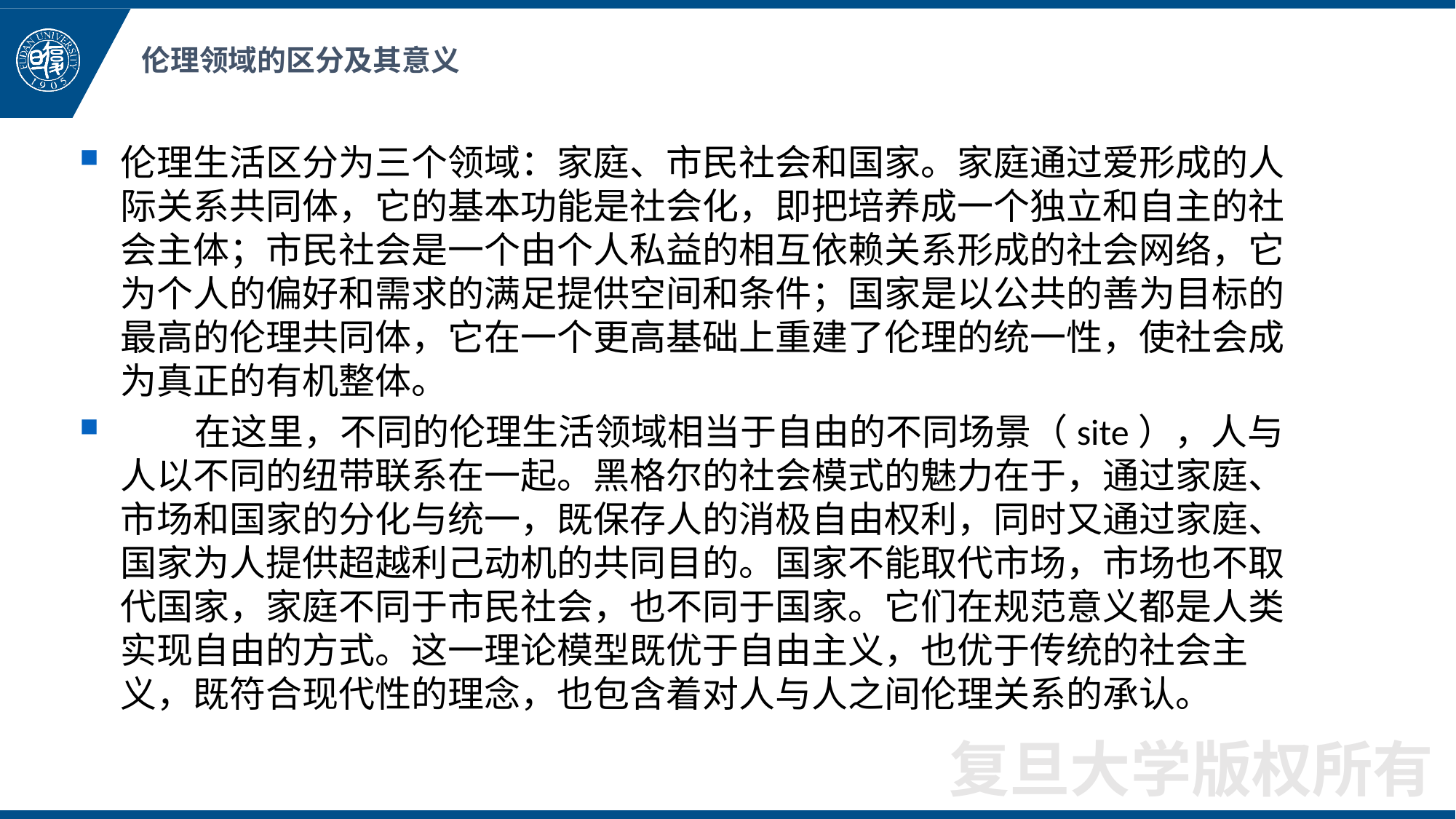

# 伦理领域的区分及其意义
伦理生活区分为三个领域：家庭、市民社会和国家。家庭通过爱形成的人际关系共同体，它的基本功能是社会化，即把培养成一个独立和自主的社会主体；市民社会是一个由个人私益的相互依赖关系形成的社会网络，它为个人的偏好和需求的满足提供空间和条件；国家是以公共的善为目标的最高的伦理共同体，它在一个更高基础上重建了伦理的统一性，使社会成为真正的有机整体。
        在这里，不同的伦理生活领域相当于自由的不同场景（site），人与人以不同的纽带联系在一起。黑格尔的社会模式的魅力在于，通过家庭、市场和国家的分化与统一，既保存人的消极自由权利，同时又通过家庭、国家为人提供超越利己动机的共同目的。国家不能取代市场，市场也不取代国家，家庭不同于市民社会，也不同于国家。它们在规范意义都是人类实现自由的方式。这一理论模型既优于自由主义，也优于传统的社会主义，既符合现代性的理念，也包含着对人与人之间伦理关系的承认。